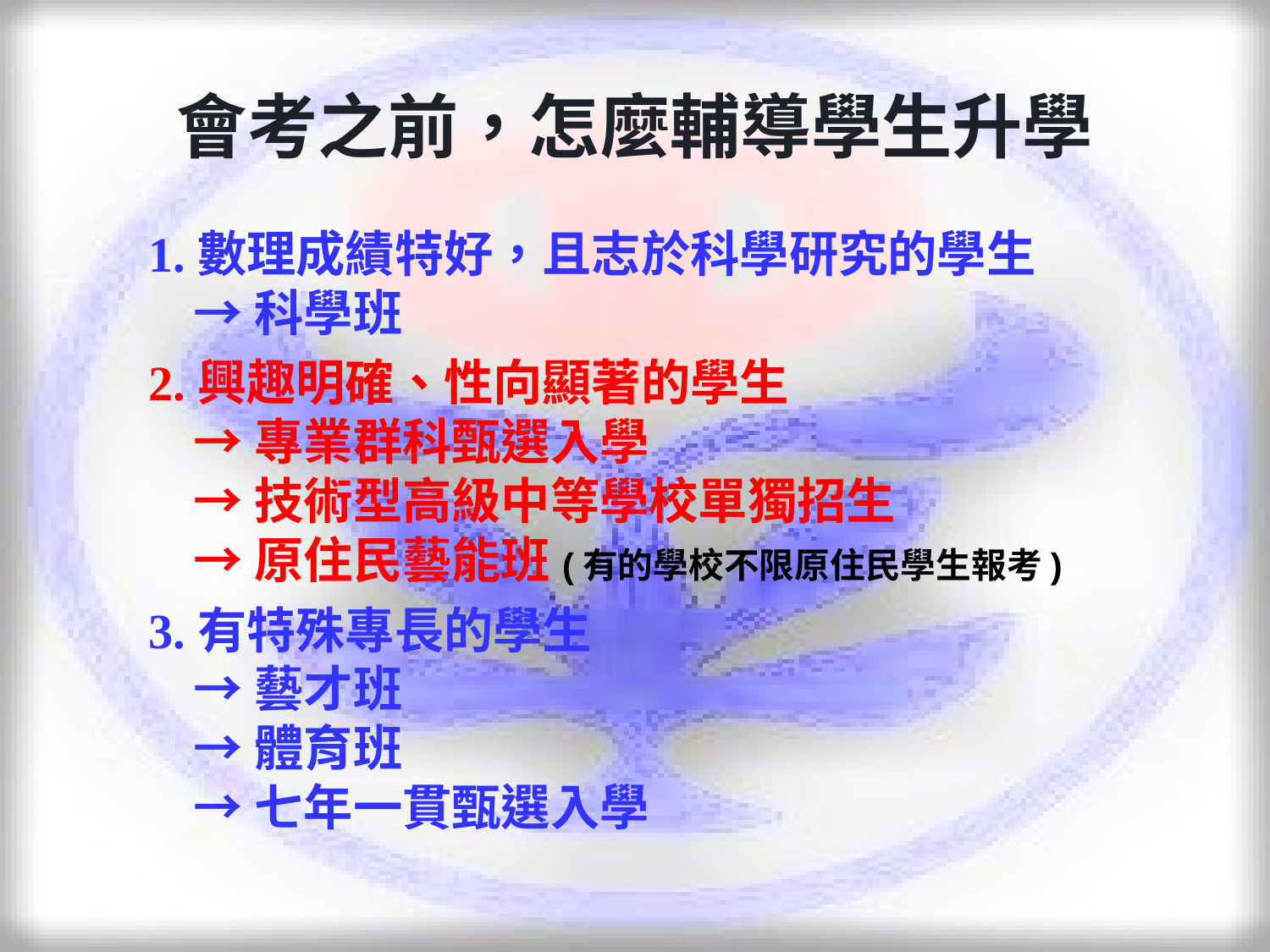

會考之前，怎麼輔導學生升學
1.數理成績特好，且志於科學研究的學生
    →科學班
2.興趣明確、性向顯著的學生
    →專業群科甄選入學
    →技術型高級中等學校單獨招生
    →原住民藝能班(有的學校不限原住民學生報考)
3.有特殊專長的學生
    →藝才班
    →體育班
    →七年一貫甄選入學